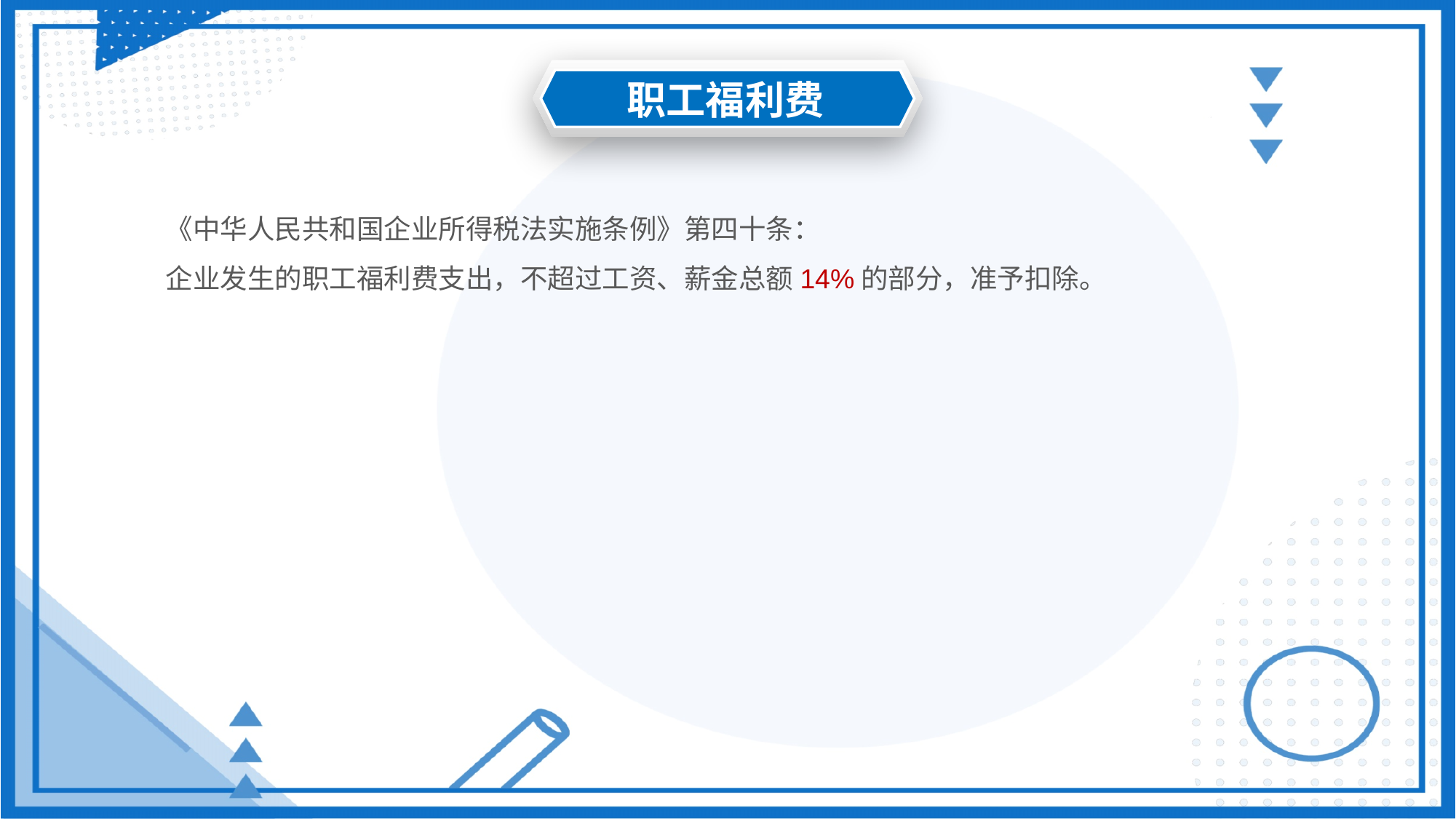

职工福利费
《中华人民共和国企业所得税法实施条例》第四十条：
企业发生的职工福利费支出，不超过工资、薪金总额14%的部分，准予扣除。